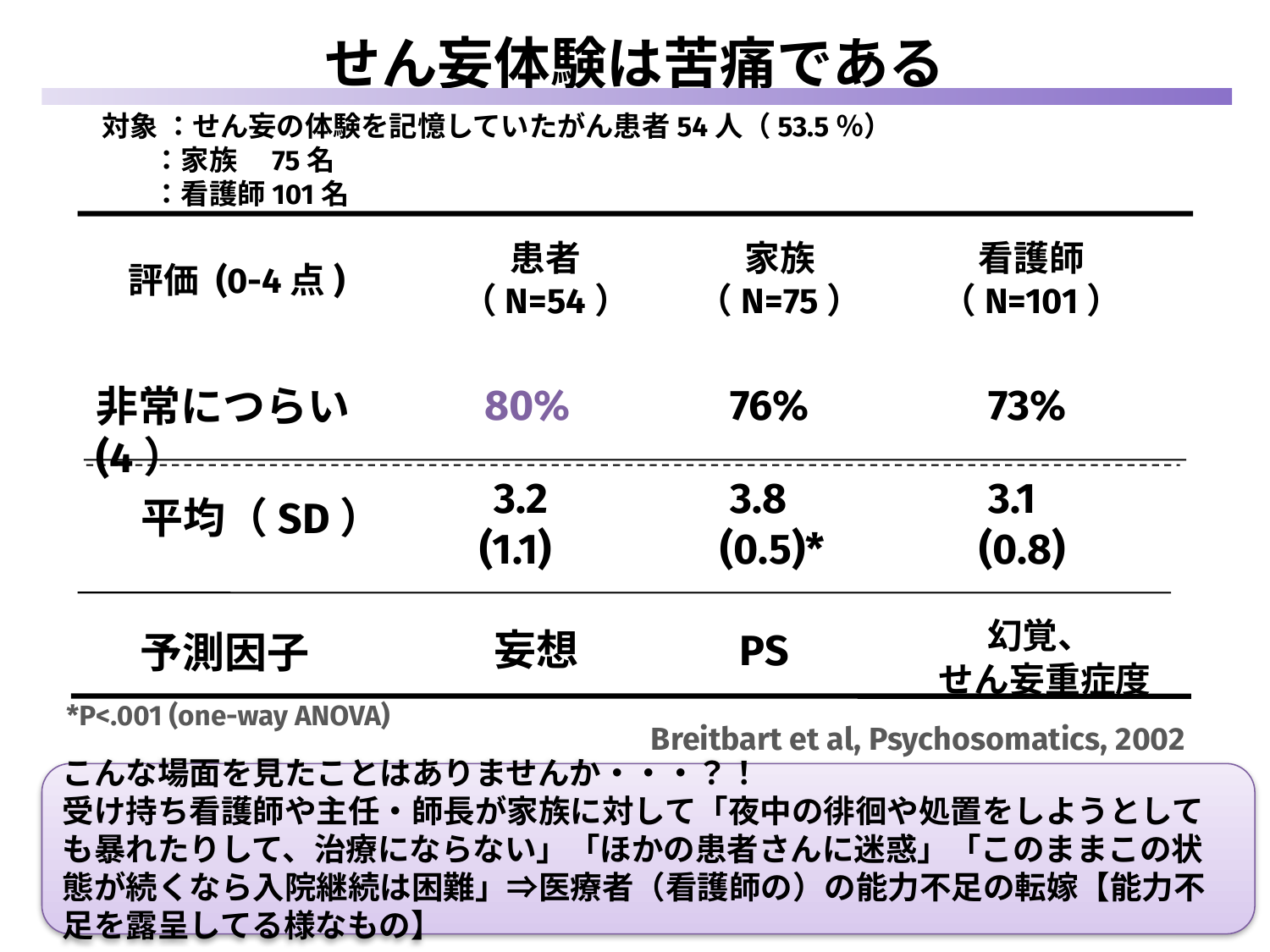

せん妄体験は苦痛である

対象 ：せん妄の体験を記憶していたがん患者54人（53.5％）
       ：家族　75名
       ：看護師101名

患者
（N=54）
家族
（N=75）
看護師
（N=101）
評価 (0-4点)
 80%

  3.2
 (1.1)

 妄想
 76%

 3.8 (0.5)*

  PS
     73%

     3.1
    (0.8)

    幻覚、
せん妄重症度
非常につらい (4）

平均（SD）

予測因子
*P<.001 (one-way ANOVA)

Breitbart et al, Psychosomatics, 2002
こんな場面を見たことはありませんか・・・？！
受け持ち看護師や主任・師長が家族に対して「夜中の徘徊や処置をしようとしても暴れたりして、治療にならない」「ほかの患者さんに迷惑」「このままこの状態が続くなら入院継続は困難」⇒医療者（看護師の）の能力不足の転嫁【能力不足を露呈してる様なもの】